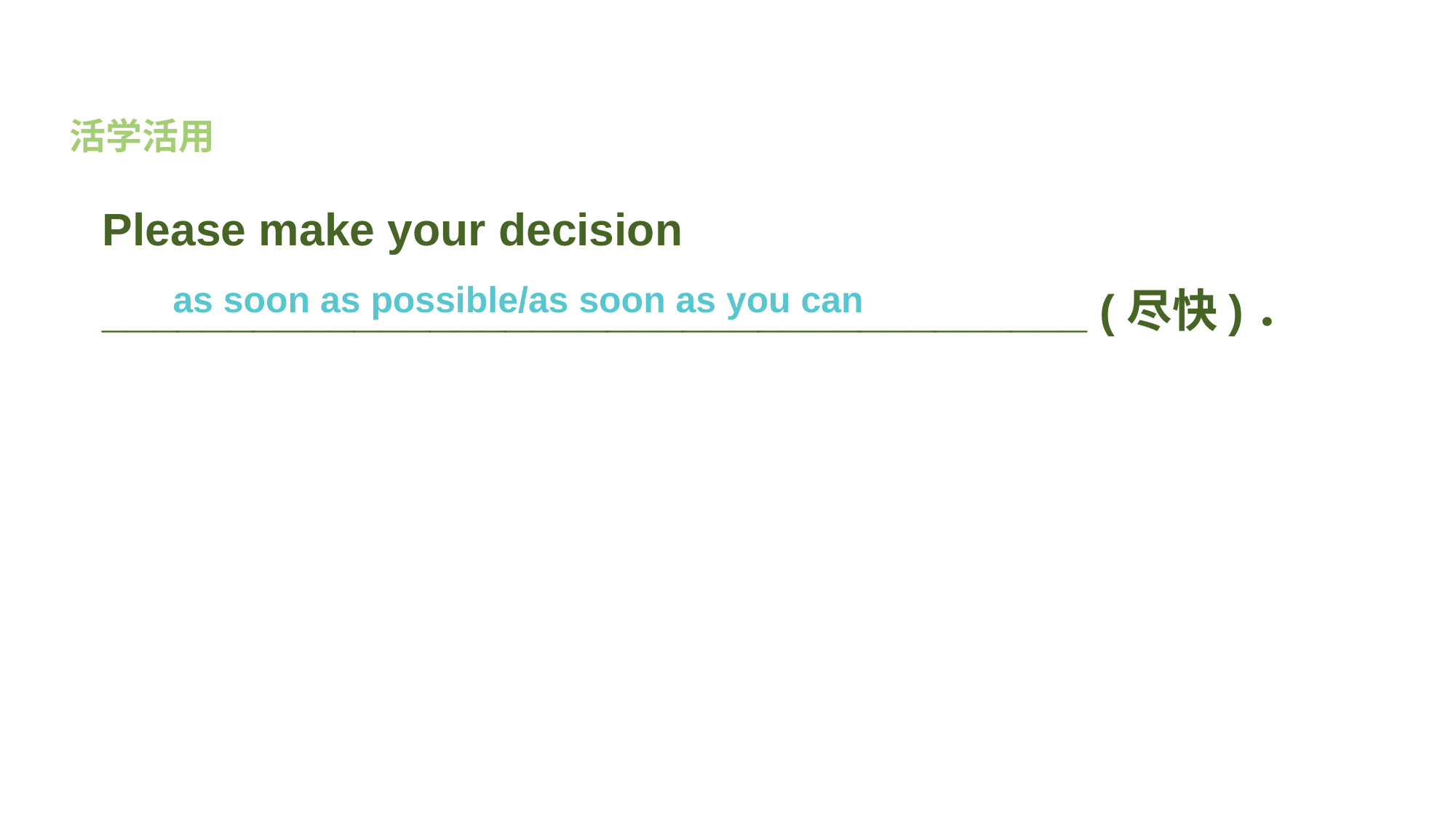

活学活用
Please make your decision _______________________________________ (尽快)．
as soon as possible/as soon as you can